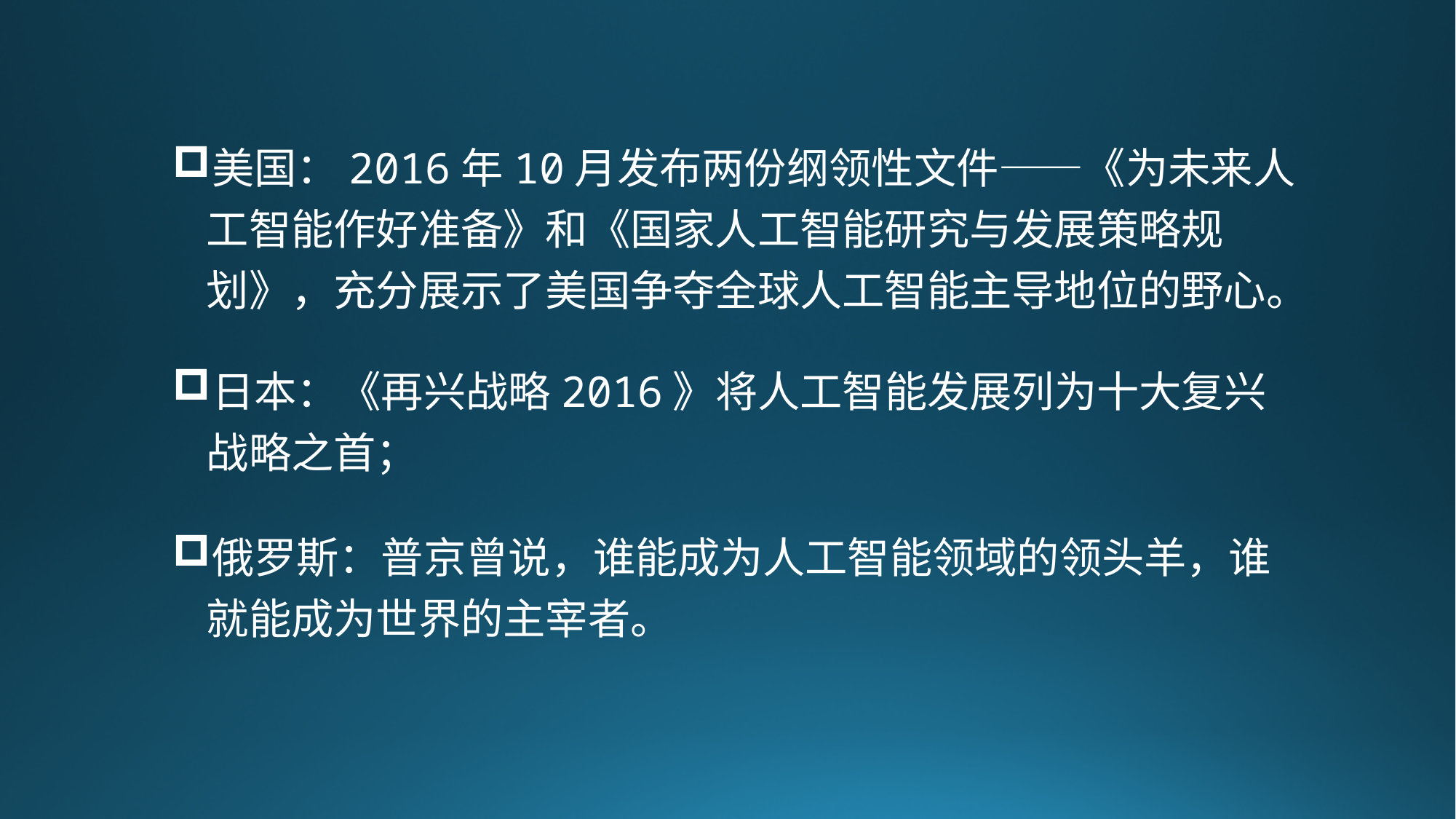

美国：2016年10月发布两份纲领性文件——《为未来人工智能作好准备》和《国家人工智能研究与发展策略规划》，充分展示了美国争夺全球人工智能主导地位的野心。
日本：《再兴战略2016》将人工智能发展列为十大复兴战略之首；
俄罗斯：普京曾说，谁能成为人工智能领域的领头羊，谁就能成为世界的主宰者。